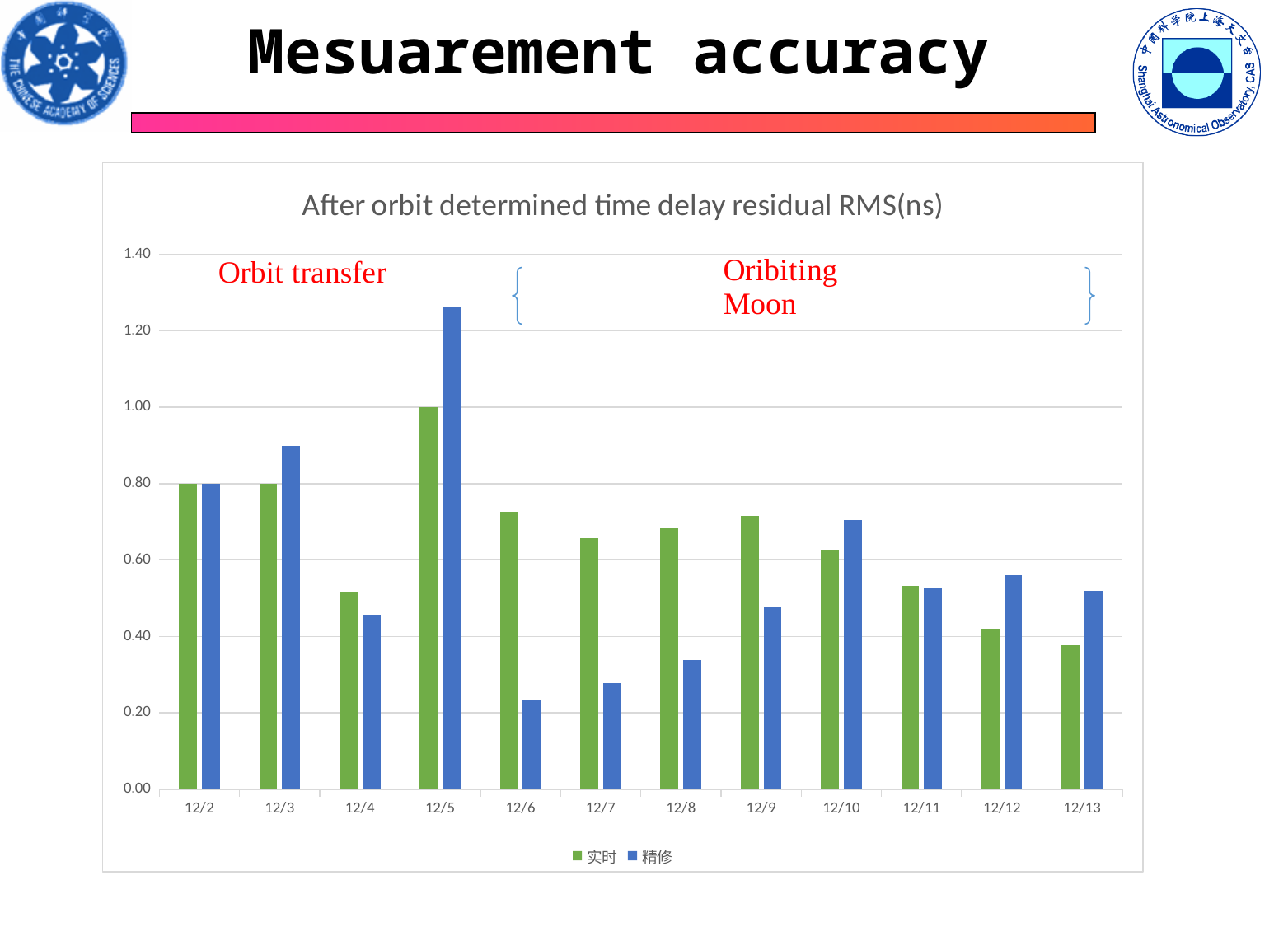

Mesuarement accuracy

### Chart: After orbit determined time delay residual RMS(ns)

| Category | 实时 | 精修 |
|---|---|---|
| 41610 | 0.8 | 0.8 |
| 41611 | 0.8 | 0.9 |
| 41612 | 0.5148 | 0.45596666666666885 |
| 41613 | 1.0011999999999917 | 1.2642333333333333 |
| 41614 | 0.7266666666666667 | 0.23273333333333449 |
| 41615 | 0.6585333333333336 | 0.27816666666666856 |
| 41616 | 0.6826333333333374 | 0.33746666666667047 |
| 41617 | 0.7160333333333336 | 0.4759000000000003 |
| 41618 | 0.6271333333333337 | 0.7044333333333332 |
| 41619 | 0.5331 | 0.5256333333333336 |
| 41620 | 0.4210000000000003 | 0.5598000000000006 |
| 41621 | 0.37716666666666965 | 0.519 |